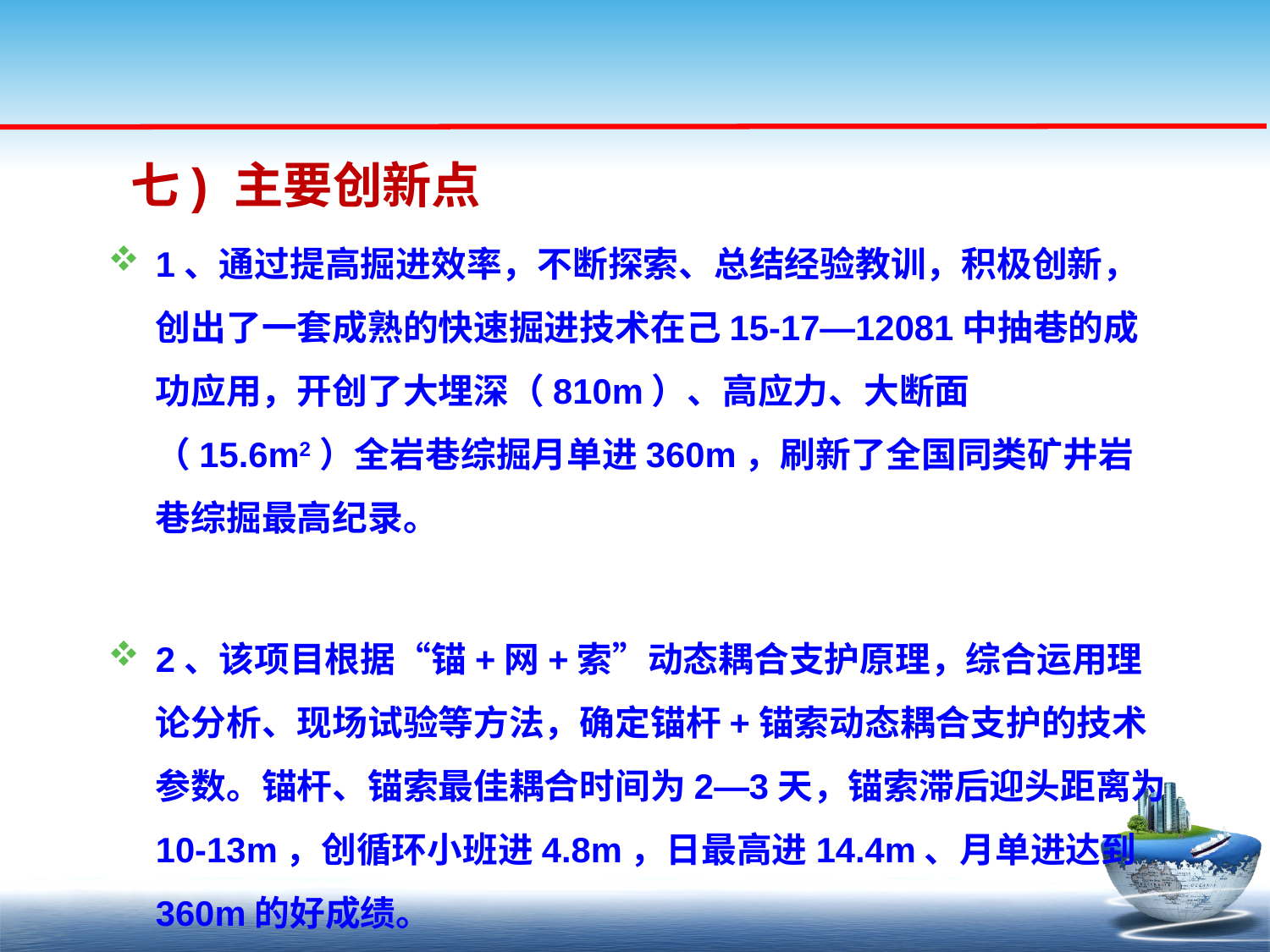

七) 主要创新点
1、通过提高掘进效率，不断探索、总结经验教训，积极创新，创出了一套成熟的快速掘进技术在己15-17—12081中抽巷的成功应用，开创了大埋深（810m）、高应力、大断面（15.6m2）全岩巷综掘月单进360m，刷新了全国同类矿井岩巷综掘最高纪录。

2、该项目根据“锚+网+索”动态耦合支护原理，综合运用理论分析、现场试验等方法，确定锚杆+锚索动态耦合支护的技术参数。锚杆、锚索最佳耦合时间为2—3天，锚索滞后迎头距离为10-13m，创循环小班进4.8m，日最高进14.4m、月单进达到360m的好成绩。